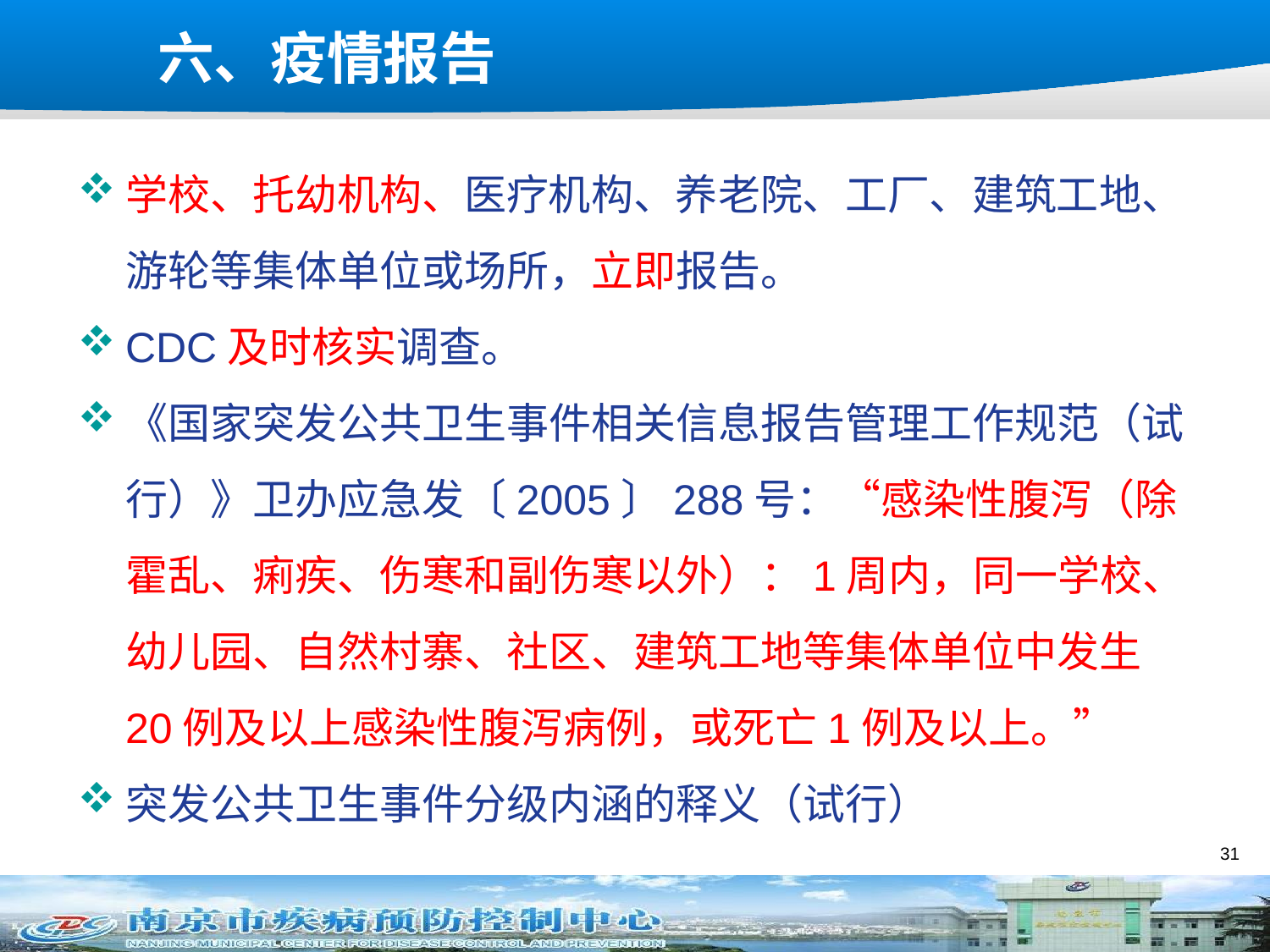

# 六、疫情报告
学校、托幼机构、医疗机构、养老院、工厂、建筑工地、游轮等集体单位或场所，立即报告。
CDC及时核实调查。
《国家突发公共卫生事件相关信息报告管理工作规范（试行）》卫办应急发〔2005〕288号：“感染性腹泻（除霍乱、痢疾、伤寒和副伤寒以外）：1周内，同一学校、幼儿园、自然村寨、社区、建筑工地等集体单位中发生20例及以上感染性腹泻病例，或死亡1例及以上。”
突发公共卫生事件分级内涵的释义（试行）

31